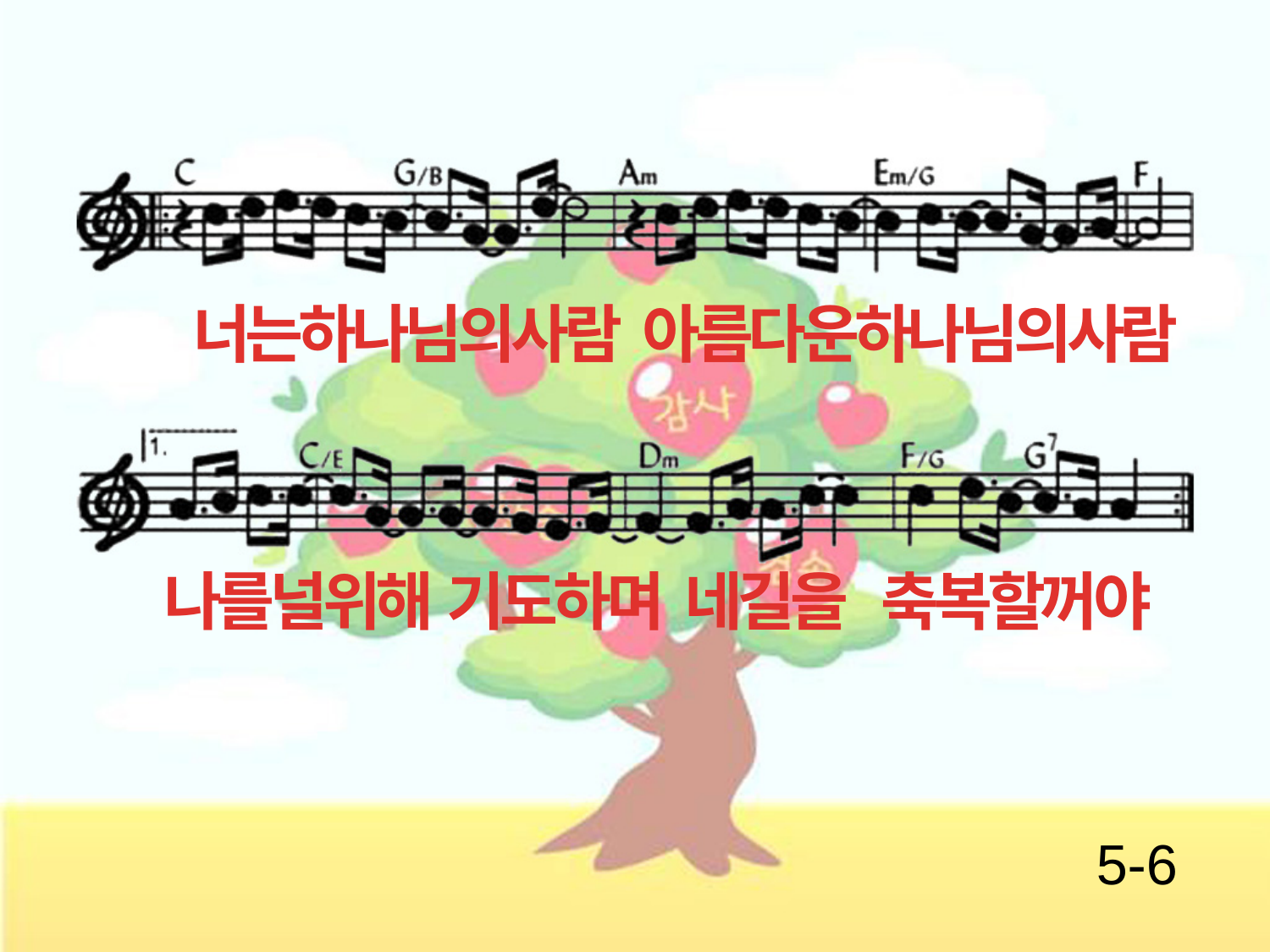

너는하나님의사람  아름다운하나님의사람
나를널위해 기도하며  네길을   축복할꺼야
5-6